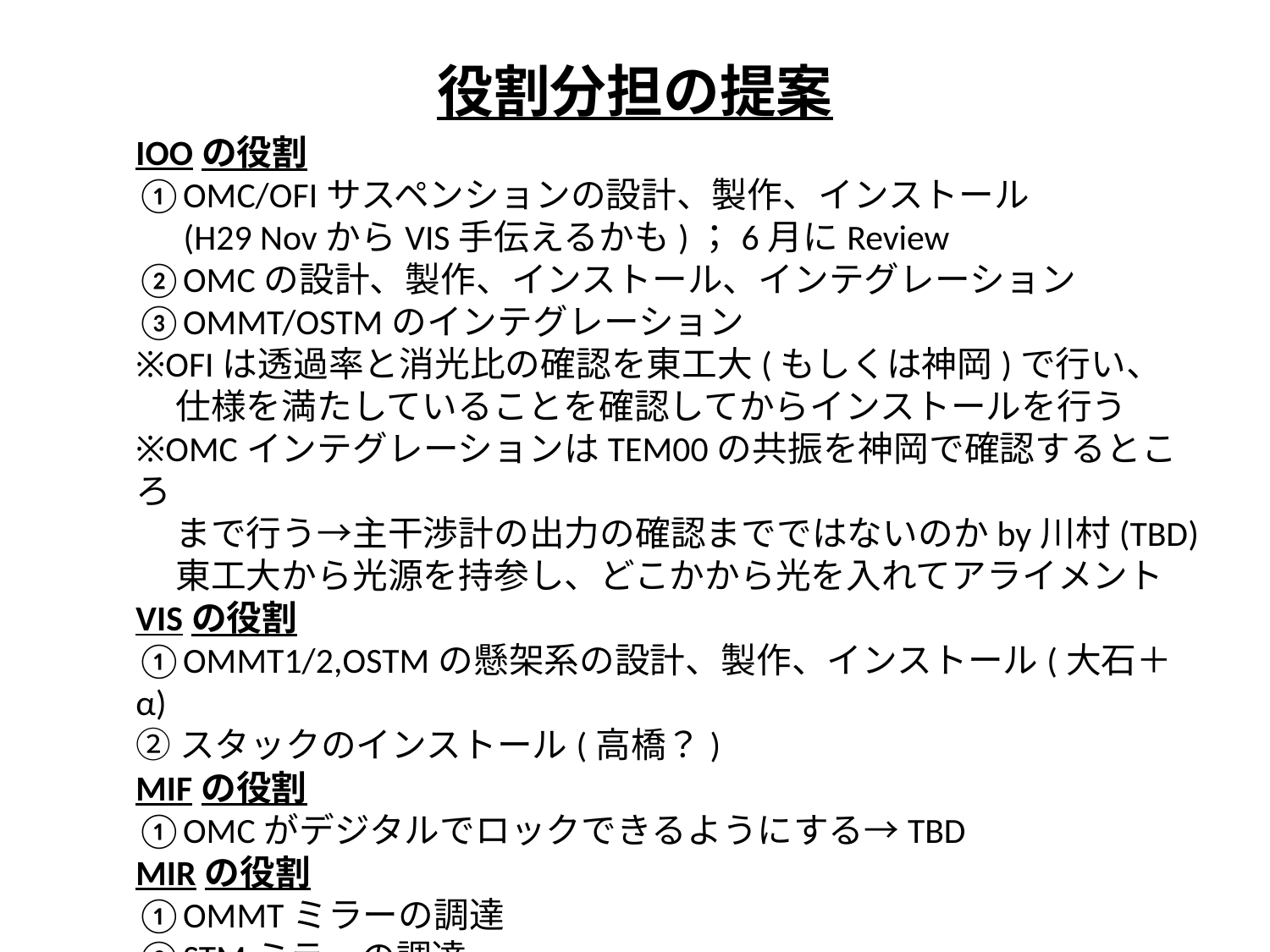

# 役割分担の提案
IOOの役割
①OMC/OFIサスペンションの設計、製作、インストール
     (H29 NovからVIS手伝えるかも)；6月にReview
②OMCの設計、製作、インストール、インテグレーション
③OMMT/OSTMのインテグレーション
※OFIは透過率と消光比の確認を東工大(もしくは神岡)で行い、
    仕様を満たしていることを確認してからインストールを行う
※OMCインテグレーションはTEM00の共振を神岡で確認するところ
    まで行う→主干渉計の出力の確認までではないのかby川村(TBD)
    東工大から光源を持参し、どこかから光を入れてアライメント
VISの役割
①OMMT1/2,OSTMの懸架系の設計、製作、インストール(大石＋α)
②スタックのインストール(高橋？)
MIFの役割
①OMCがデジタルでロックできるようにする→TBD
MIRの役割
①OMMTミラーの調達
②STMミラーの調達